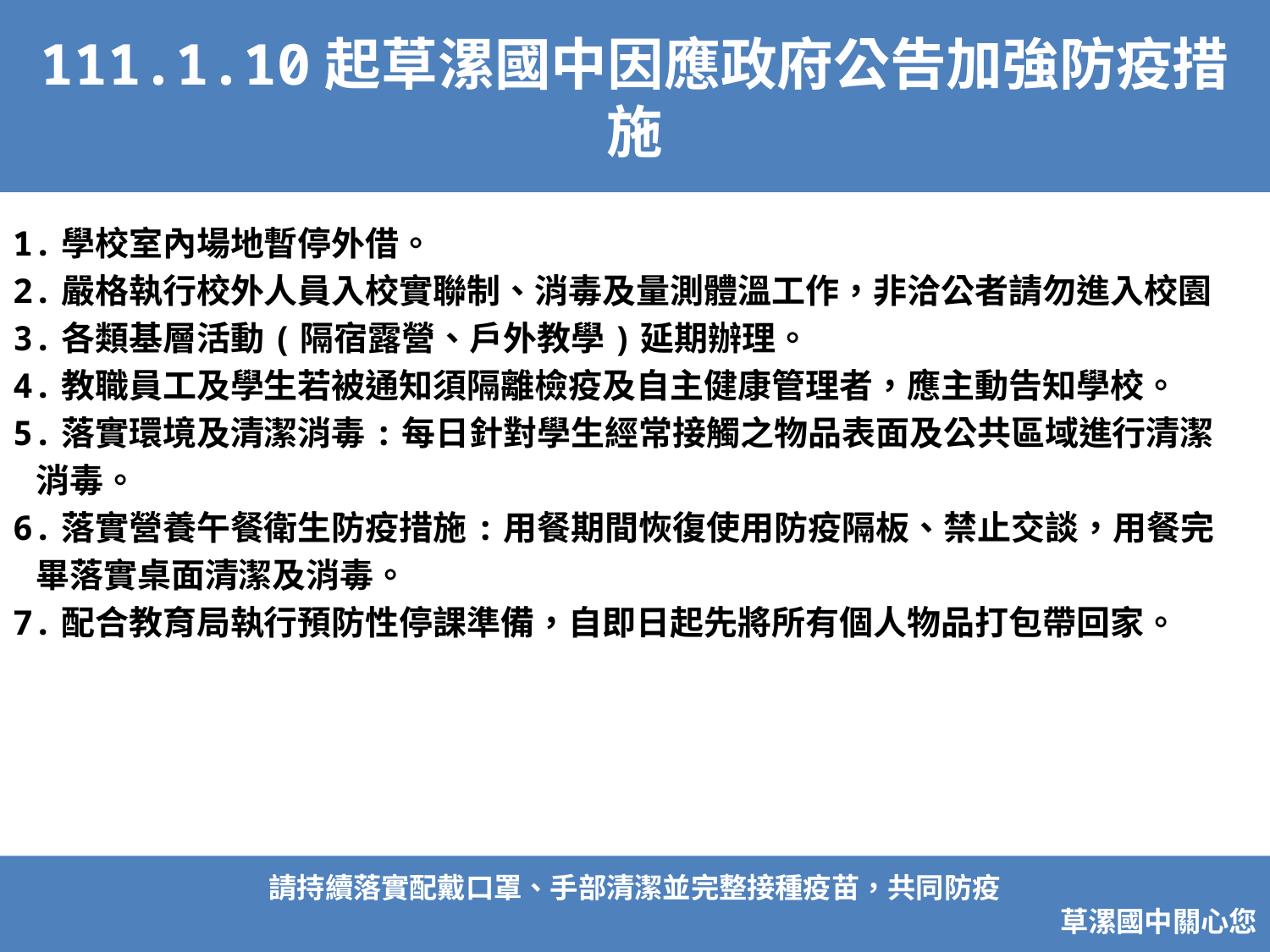

# 111.1.10起草漯國中因應政府公告加強防疫措施
1.學校室內場地暫停外借。
2.嚴格執行校外人員入校實聯制、消毒及量測體溫工作，非洽公者請勿進入校園
3.各類基層活動(隔宿露營、戶外教學)延期辦理。
4.教職員工及學生若被通知須隔離檢疫及自主健康管理者，應主動告知學校。
5.落實環境及清潔消毒:每日針對學生經常接觸之物品表面及公共區域進行清潔
  消毒。
6.落實營養午餐衛生防疫措施:用餐期間恢復使用防疫隔板、禁止交談，用餐完
  畢落實桌面清潔及消毒。
7.配合教育局執行預防性停課準備，自即日起先將所有個人物品打包帶回家。

請持續落實配戴口罩、手部清潔並完整接種疫苗，共同防疫
草漯國中關心您